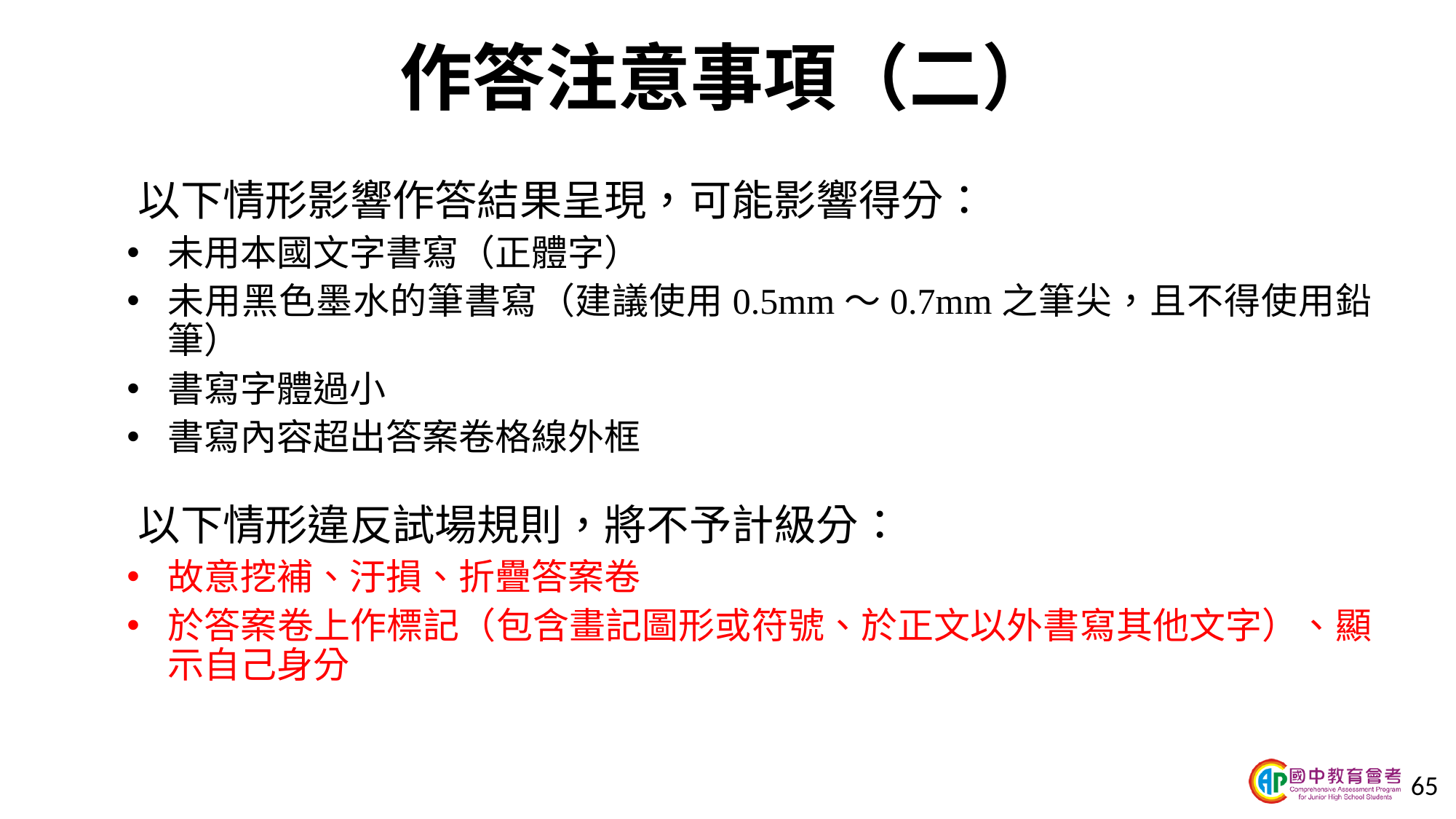

# 作答注意事項（二）
以下情形影響作答結果呈現，可能影響得分：
未用本國文字書寫（正體字）
未用黑色墨水的筆書寫（建議使用0.5mm～0.7mm之筆尖，且不得使用鉛筆）
書寫字體過小
書寫內容超出答案卷格線外框
以下情形違反試場規則，將不予計級分：
故意挖補、汙損、折疊答案卷
於答案卷上作標記（包含畫記圖形或符號、於正文以外書寫其他文字）、顯示自己身分
65